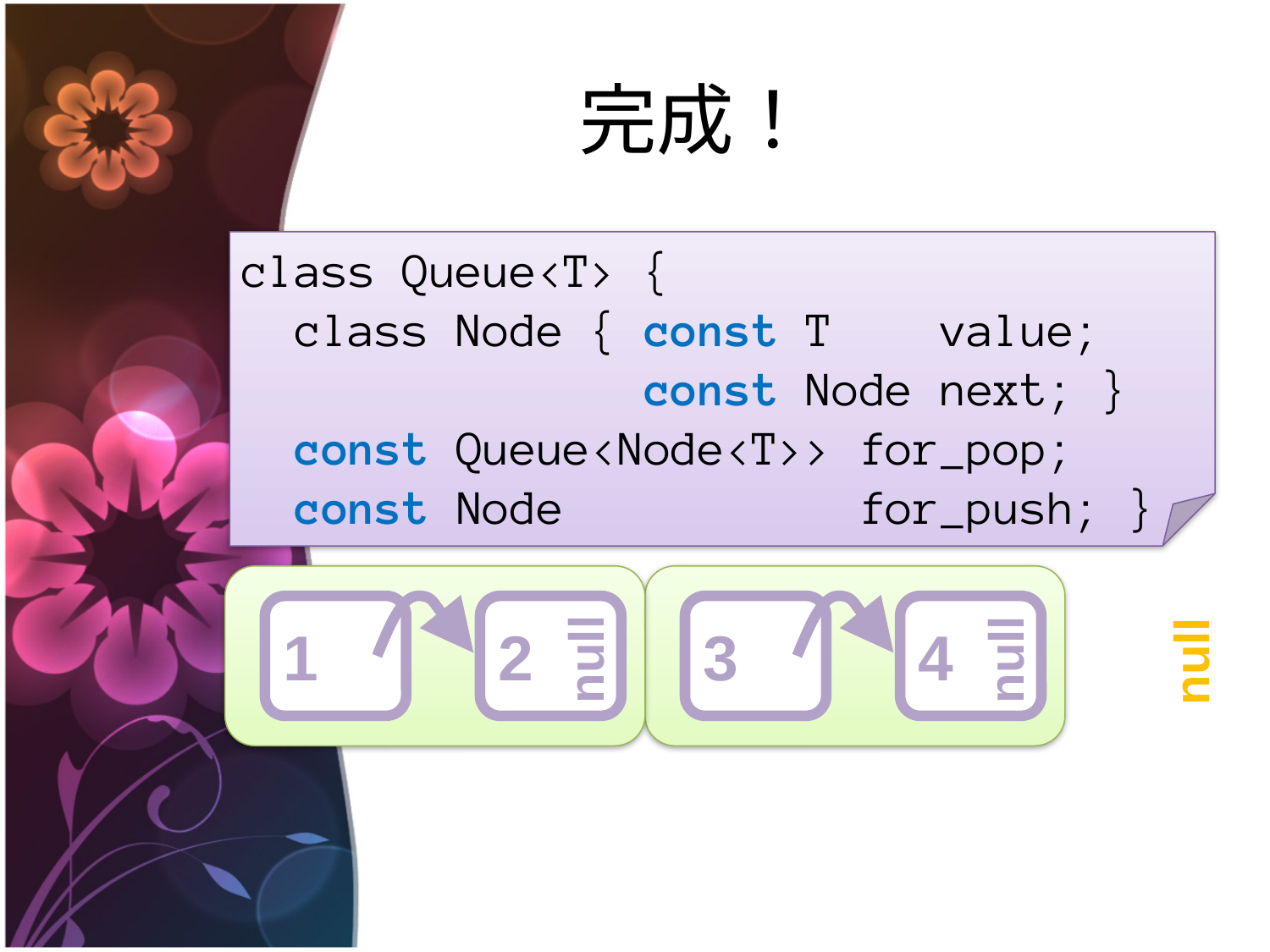

# 完成！
class Queue<T> {
  class Node { const T    value;
               const Node next; }
  const Queue<Node<T>> for_pop;
  const Node           for_push; }

2
null
4
null
1

3

null